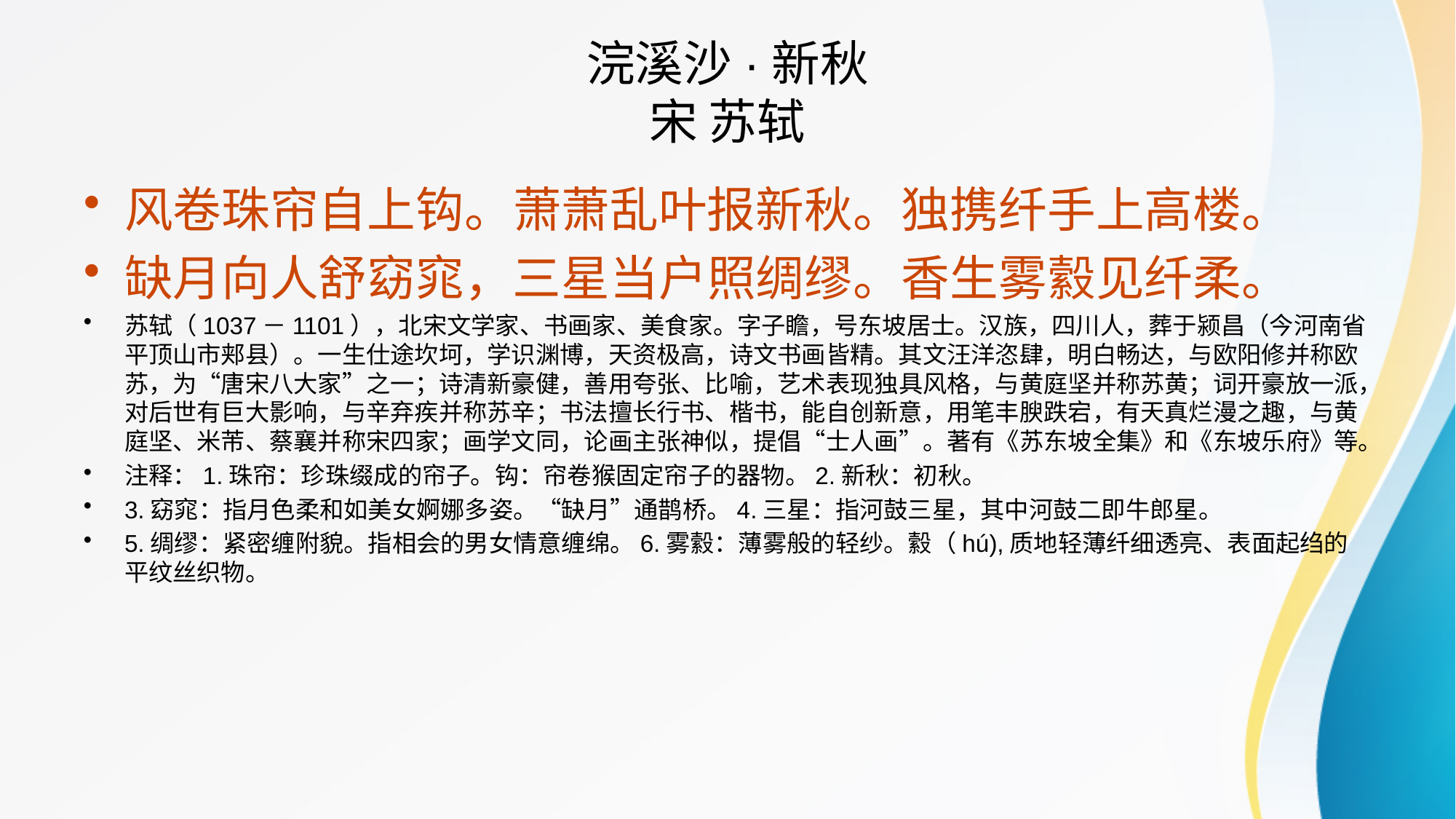

# 浣溪沙·新秋 宋 苏轼
风卷珠帘自上钩。萧萧乱叶报新秋。独携纤手上高楼。
缺月向人舒窈窕，三星当户照绸缪。香生雾縠见纤柔。
苏轼（1037－1101），北宋文学家、书画家、美食家。字子瞻，号东坡居士。汉族，四川人，葬于颍昌（今河南省平顶山市郏县）。一生仕途坎坷，学识渊博，天资极高，诗文书画皆精。其文汪洋恣肆，明白畅达，与欧阳修并称欧苏，为“唐宋八大家”之一；诗清新豪健，善用夸张、比喻，艺术表现独具风格，与黄庭坚并称苏黄；词开豪放一派，对后世有巨大影响，与辛弃疾并称苏辛；书法擅长行书、楷书，能自创新意，用笔丰腴跌宕，有天真烂漫之趣，与黄庭坚、米芾、蔡襄并称宋四家；画学文同，论画主张神似，提倡“士人画”。著有《苏东坡全集》和《东坡乐府》等。
注释：1.珠帘：珍珠缀成的帘子。钩：帘卷猴固定帘子的器物。2.新秋：初秋。
3.窈窕：指月色柔和如美女婀娜多姿。“缺月”通鹊桥。4.三星：指河鼓三星，其中河鼓二即牛郎星。
5.绸缪：紧密缠附貌。指相会的男女情意缠绵。6.雾縠：薄雾般的轻纱。縠（hú),质地轻薄纤细透亮、表面起绉的平纹丝织物。